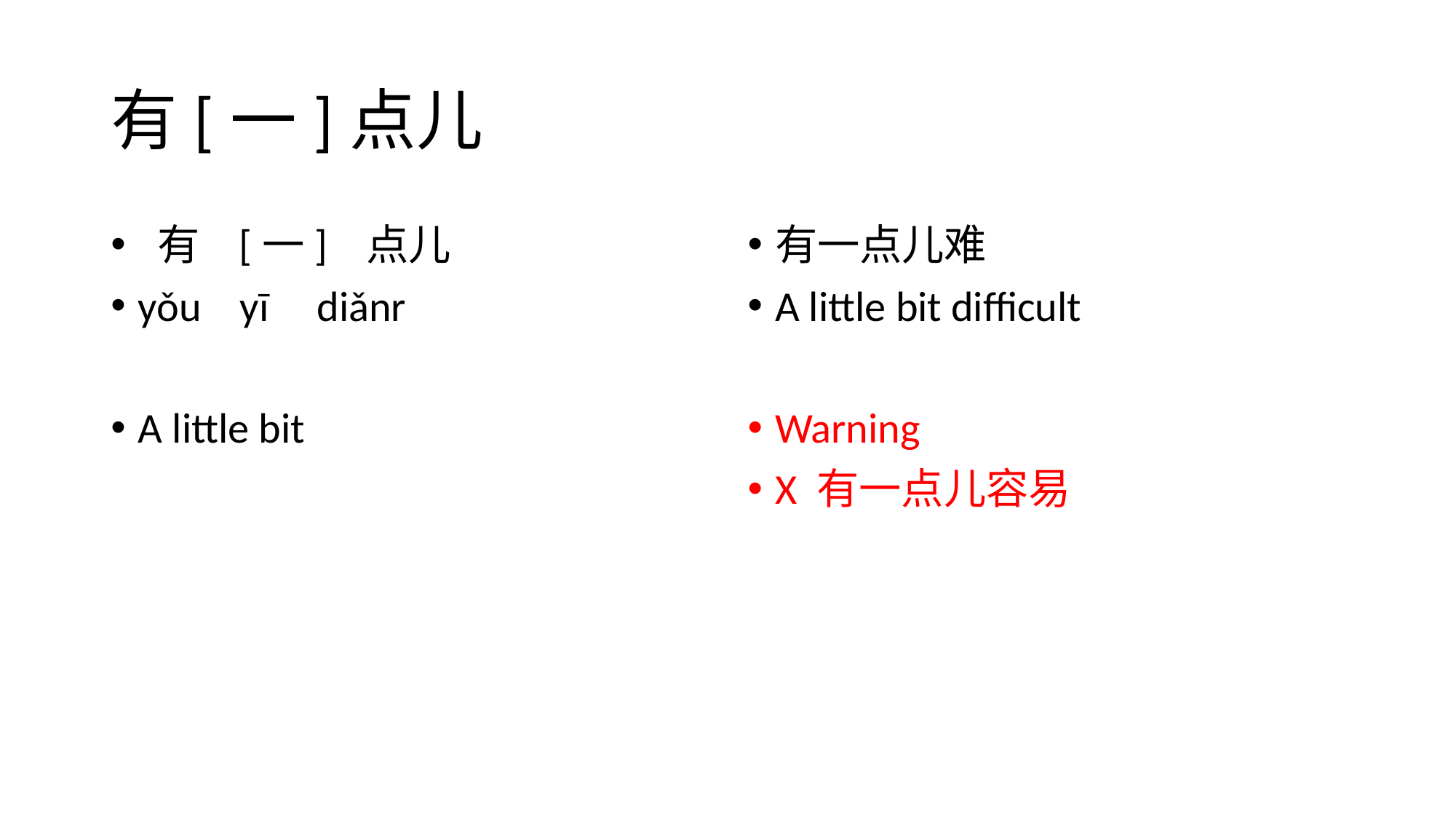

# 有[一]点儿
 有   [一]   点儿
yǒu    yī     diǎnr

A little bit
有一点儿难
A little bit difficult

Warning
X 有一点儿容易